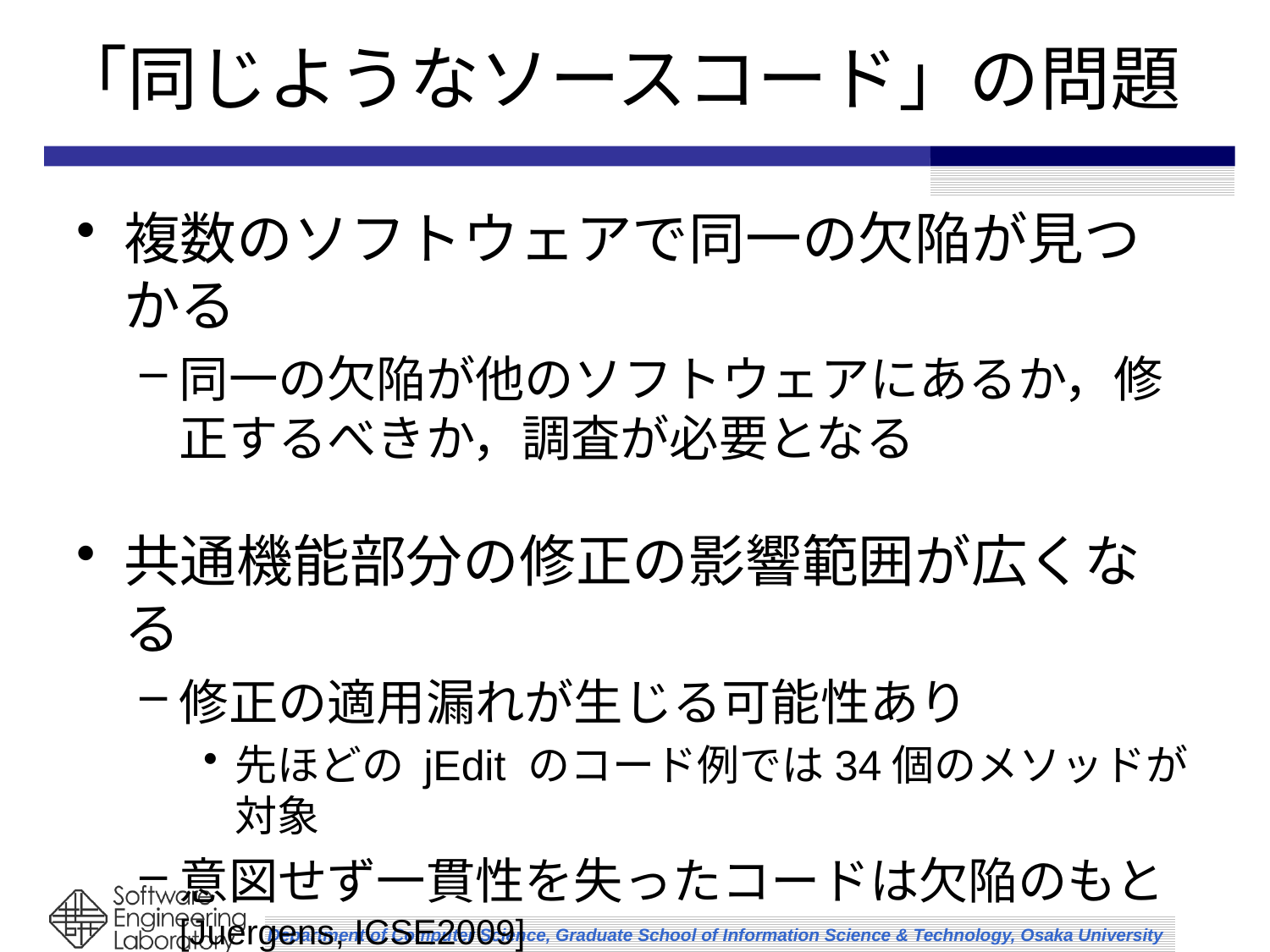

# 「同じようなソースコード」の問題
複数のソフトウェアで同一の欠陥が見つかる
同一の欠陥が他のソフトウェアにあるか，修正するべきか，調査が必要となる

共通機能部分の修正の影響範囲が広くなる
修正の適用漏れが生じる可能性あり
先ほどの jEdit のコード例では34個のメソッドが対象
意図せず一貫性を失ったコードは欠陥のもと [Juergens, ICSE2009]
同じだったコードを意図的に変更したのか，修正し忘れたのか区別できない